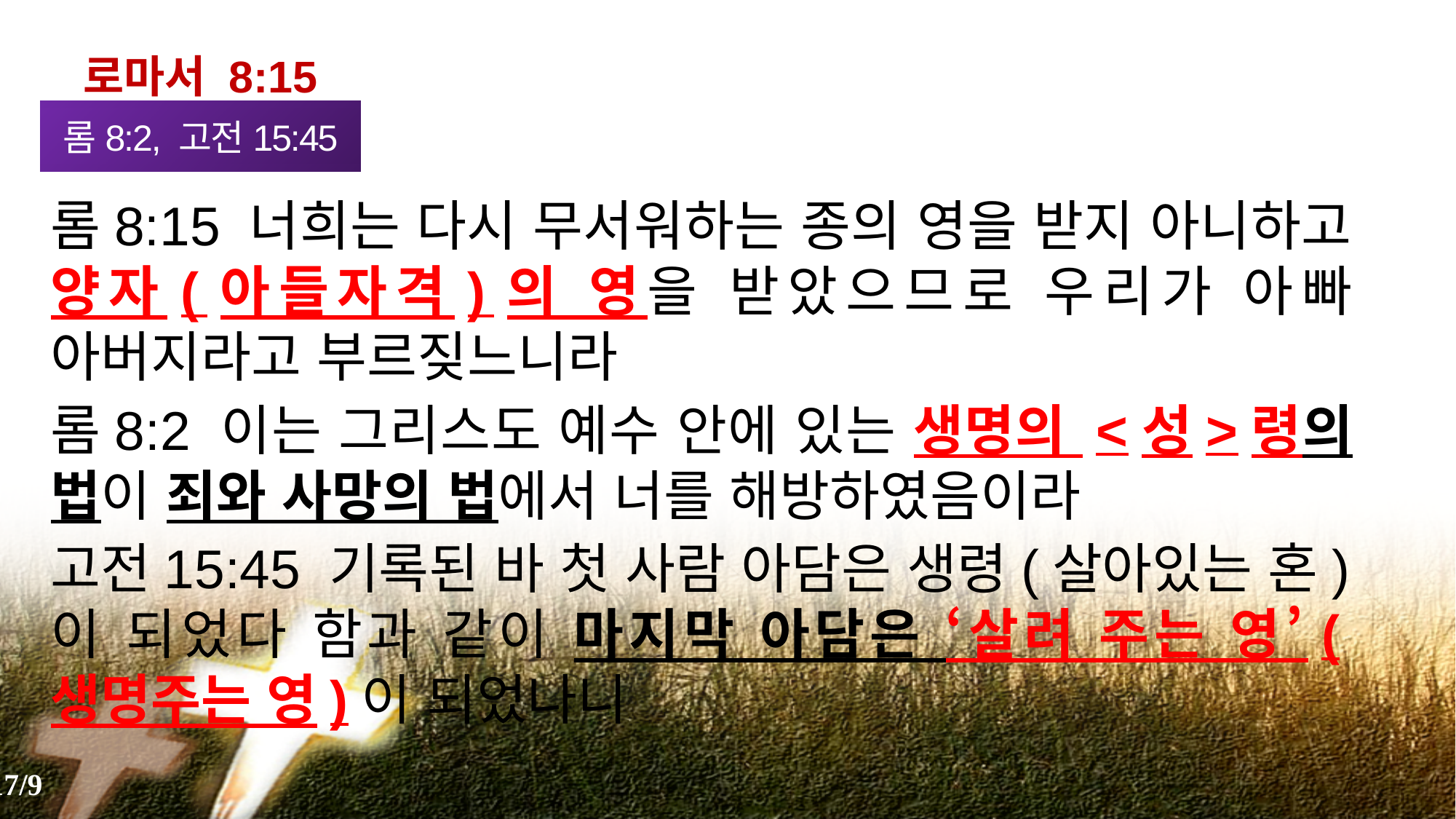

로마서 8:15

롬8:2, 고전15:45
롬8:15 너희는 다시 무서워하는 종의 영을 받지 아니하고 양자(아들자격)의 영을 받았으므로 우리가 아빠 아버지라고 부르짖느니라
롬8:2 이는 그리스도 예수 안에 있는 생명의 <성>령의 법이 죄와 사망의 법에서 너를 해방하였음이라
고전15:45 기록된 바 첫 사람 아담은 생령(살아있는 혼)이 되었다 함과 같이 마지막 아담은 ‘살려 주는 영’(생명주는 영)이 되었나니